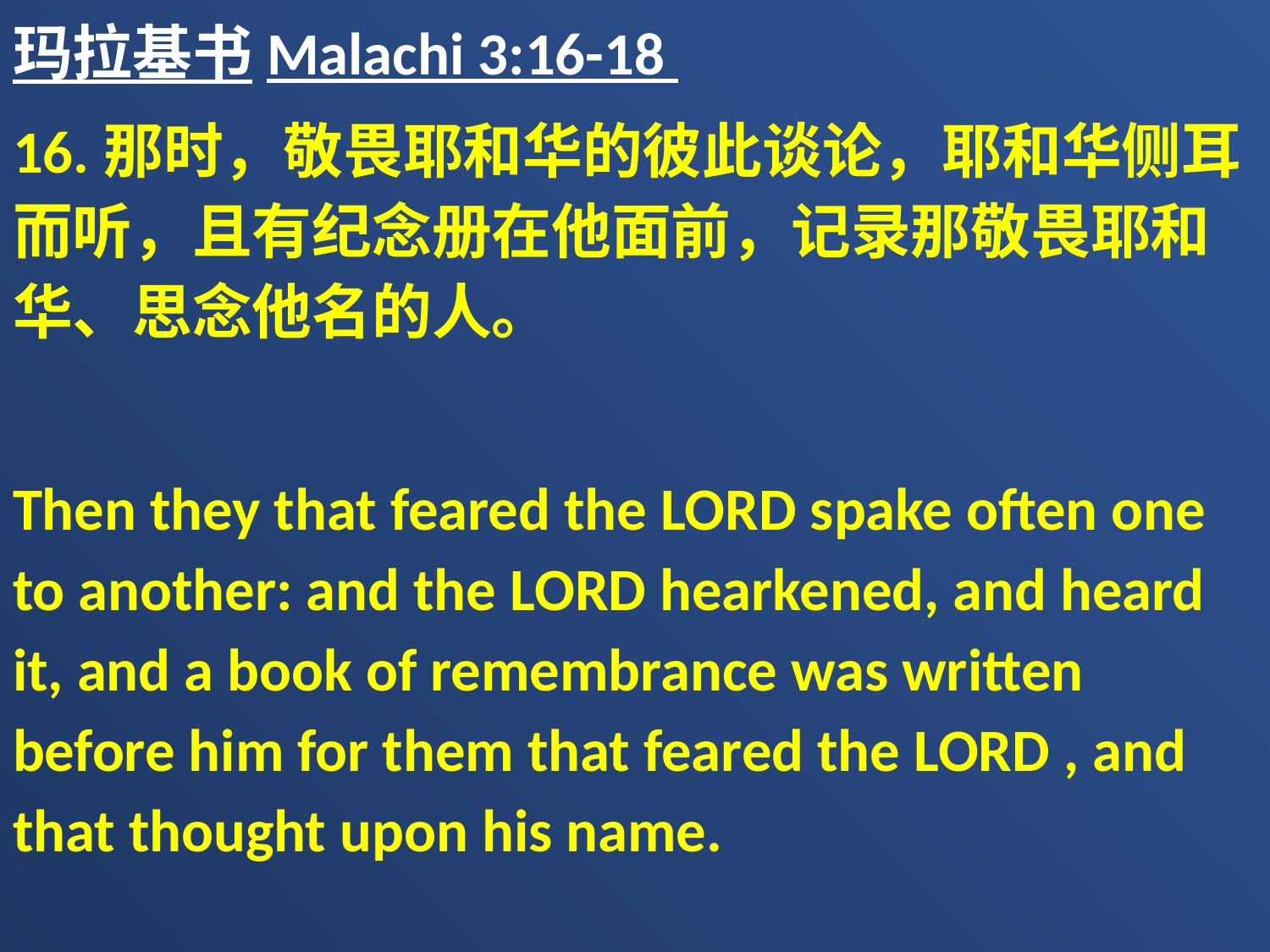

玛拉基书Malachi 3:16-18
16.那时，敬畏耶和华的彼此谈论，耶和华侧耳而听，且有纪念册在他面前，记录那敬畏耶和华、思念他名的人。

Then they that feared the LORD spake often one to another: and the LORD hearkened, and heard it, and a book of remembrance was written before him for them that feared the LORD , and that thought upon his name.